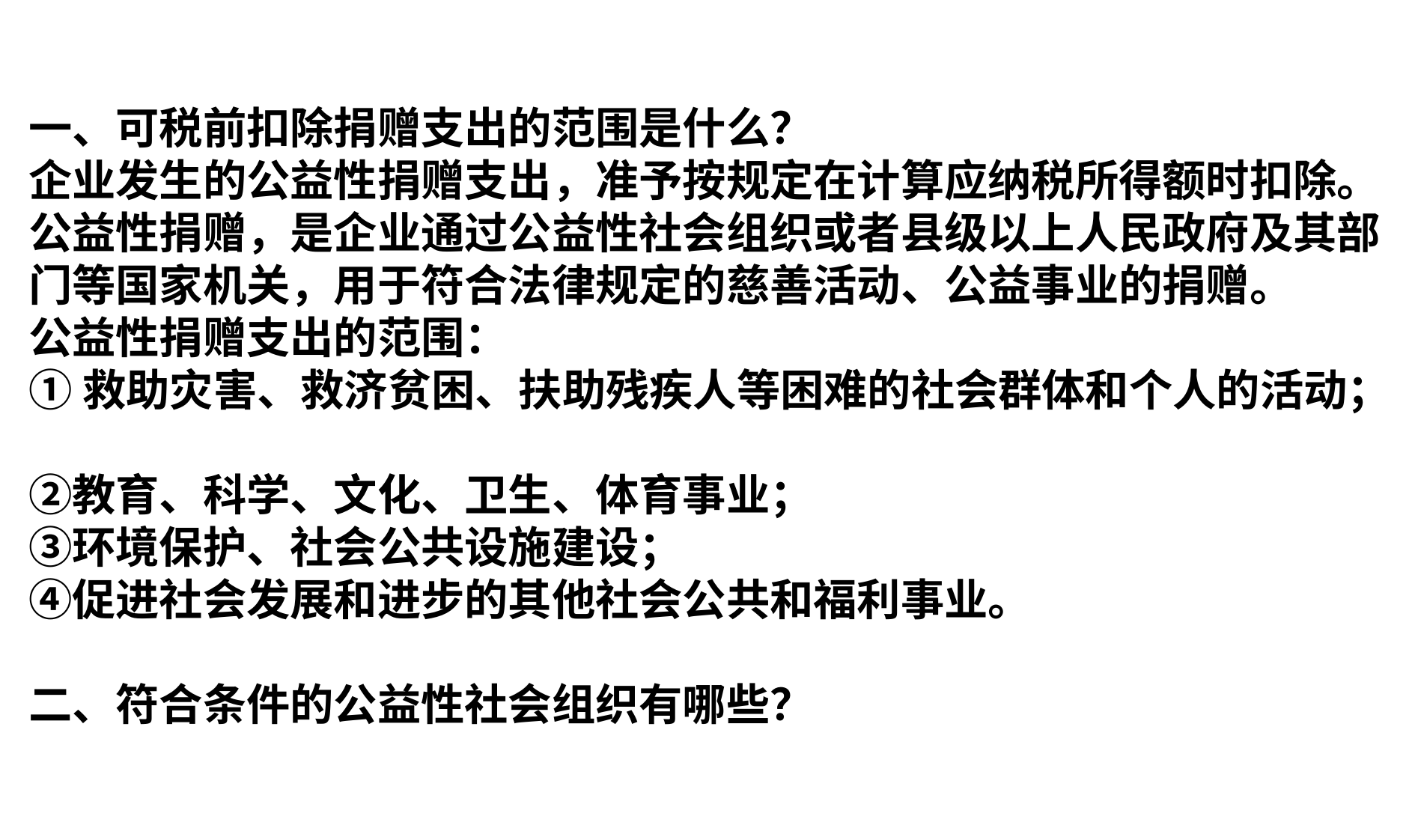

一、可税前扣除捐赠支出的范围是什么？
企业发生的公益性捐赠支出，准予按规定在计算应纳税所得额时扣除。公益性捐赠，是企业通过公益性社会组织或者县级以上人民政府及其部门等国家机关，用于符合法律规定的慈善活动、公益事业的捐赠。
公益性捐赠支出的范围：
①救助灾害、救济贫困、扶助残疾人等困难的社会群体和个人的活动；
②教育、科学、文化、卫生、体育事业；
③环境保护、社会公共设施建设；
④促进社会发展和进步的其他社会公共和福利事业。

二、符合条件的公益性社会组织有哪些？